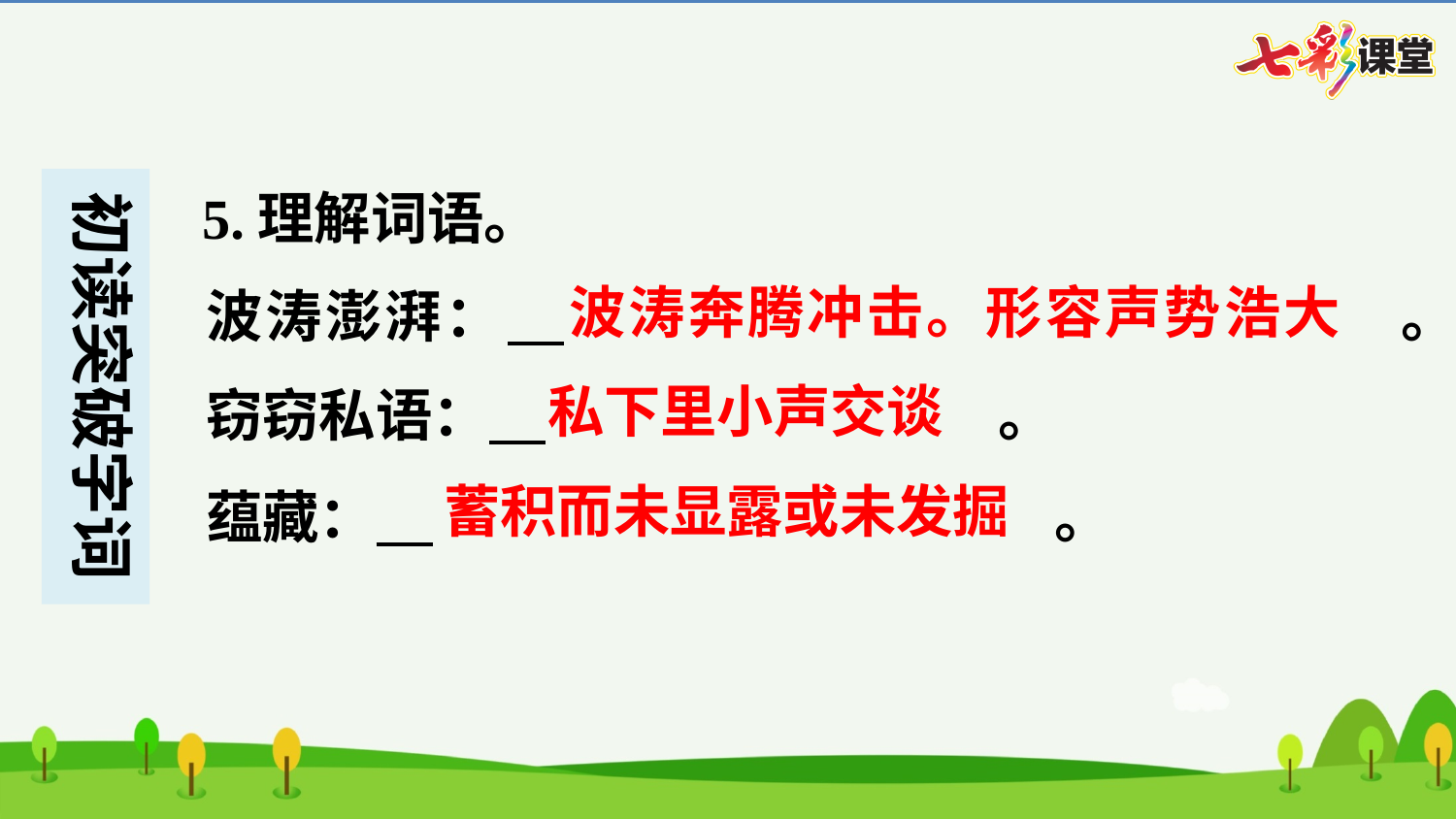

5.理解词语。
波涛奔腾冲击。形容声势浩大
波涛澎湃： 　波涛奔腾冲击。形容声势浩大　。
私下里小声交谈
窃窃私语： 　私下里小声交谈　。
蕴藏： 　蓄积而未显露或未发掘　。
蓄积而未显露或未发掘